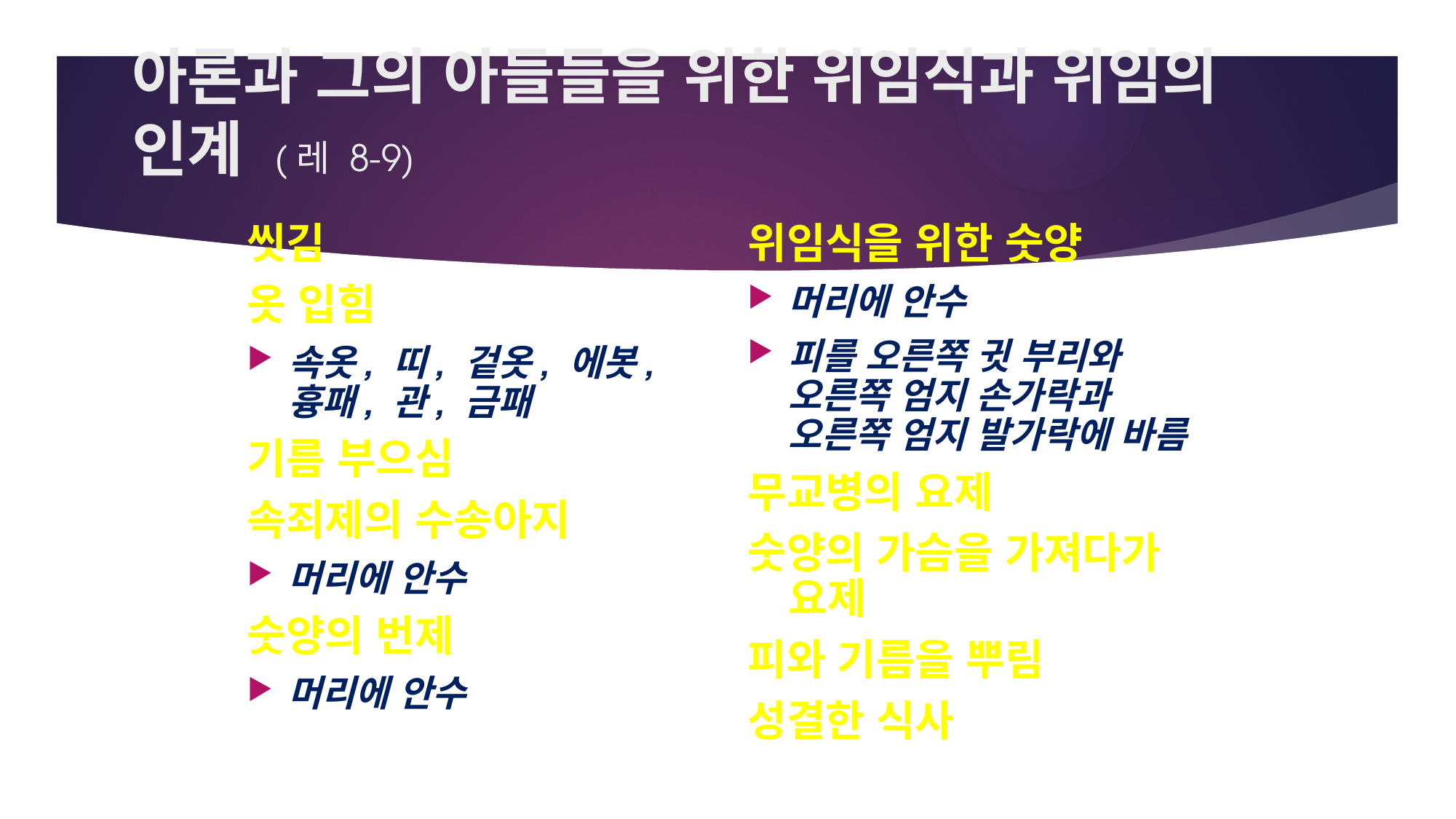

# 아론과 그의 아들들을 위한 위임식과 위임의 인계 (레 8-9)
씻김
옷 입힘
속옷, 띠, 겉옷, 에봇, 흉패, 관, 금패
기름 부으심
속죄제의 수송아지
머리에 안수
숫양의 번제
머리에 안수
위임식을 위한 숫양
머리에 안수
피를 오른쪽 귓 부리와 오른쪽 엄지 손가락과 오른쪽 엄지 발가락에 바름
무교병의 요제
숫양의 가슴을 가져다가 요제
피와 기름을 뿌림
성결한 식사